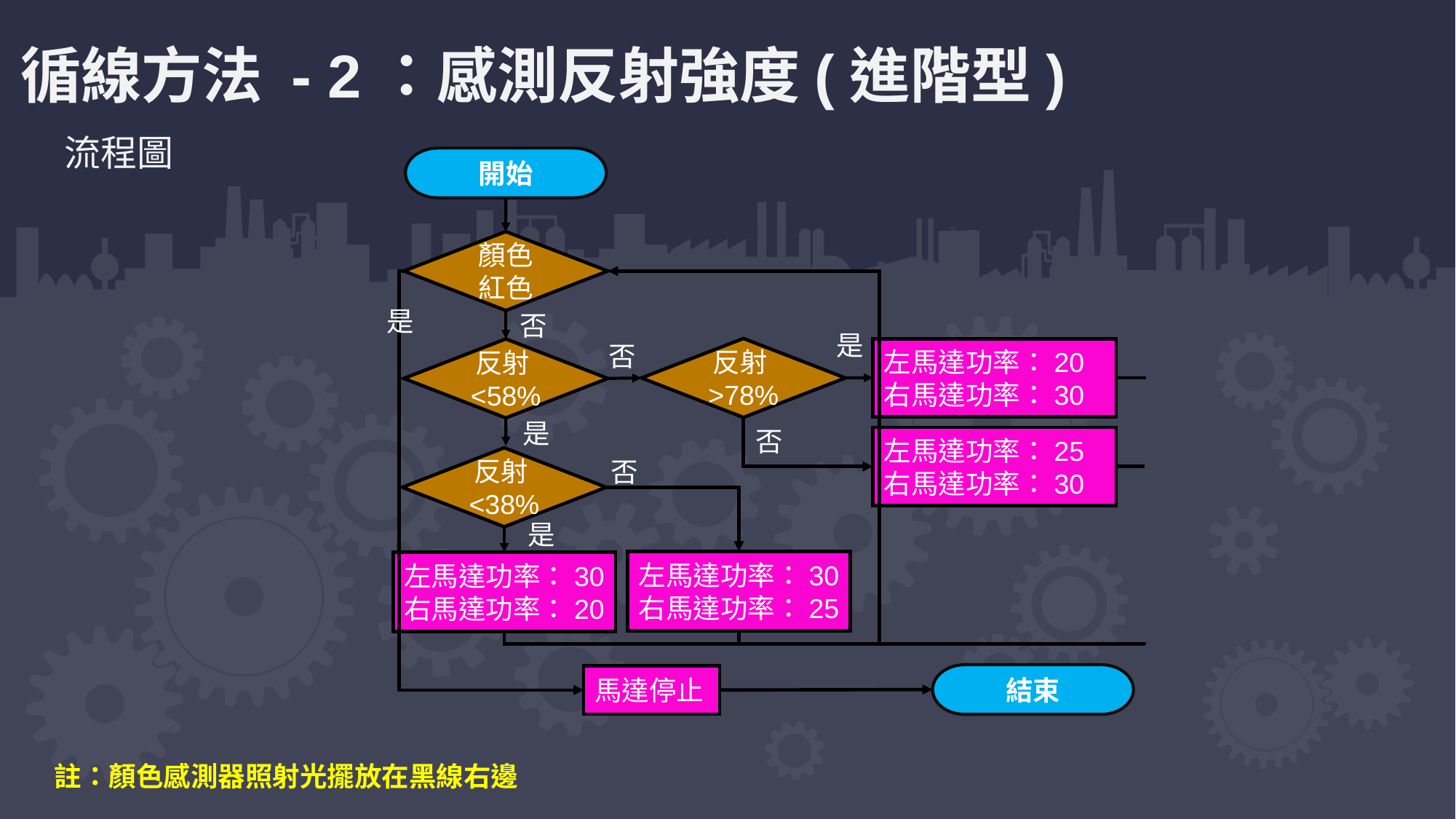

循線方法 - 2：感測反射強度(進階型)
流程圖
開始
顏色紅色
是
否
是
否
反射>78%
左馬達功率：20
右馬達功率：30
反射<58%
是
否
左馬達功率：25
右馬達功率：30
反射<38%
否
是
左馬達功率：30
右馬達功率：25
左馬達功率：30
右馬達功率：20
結束
馬達停止
註：顏色感測器照射光擺放在黑線右邊